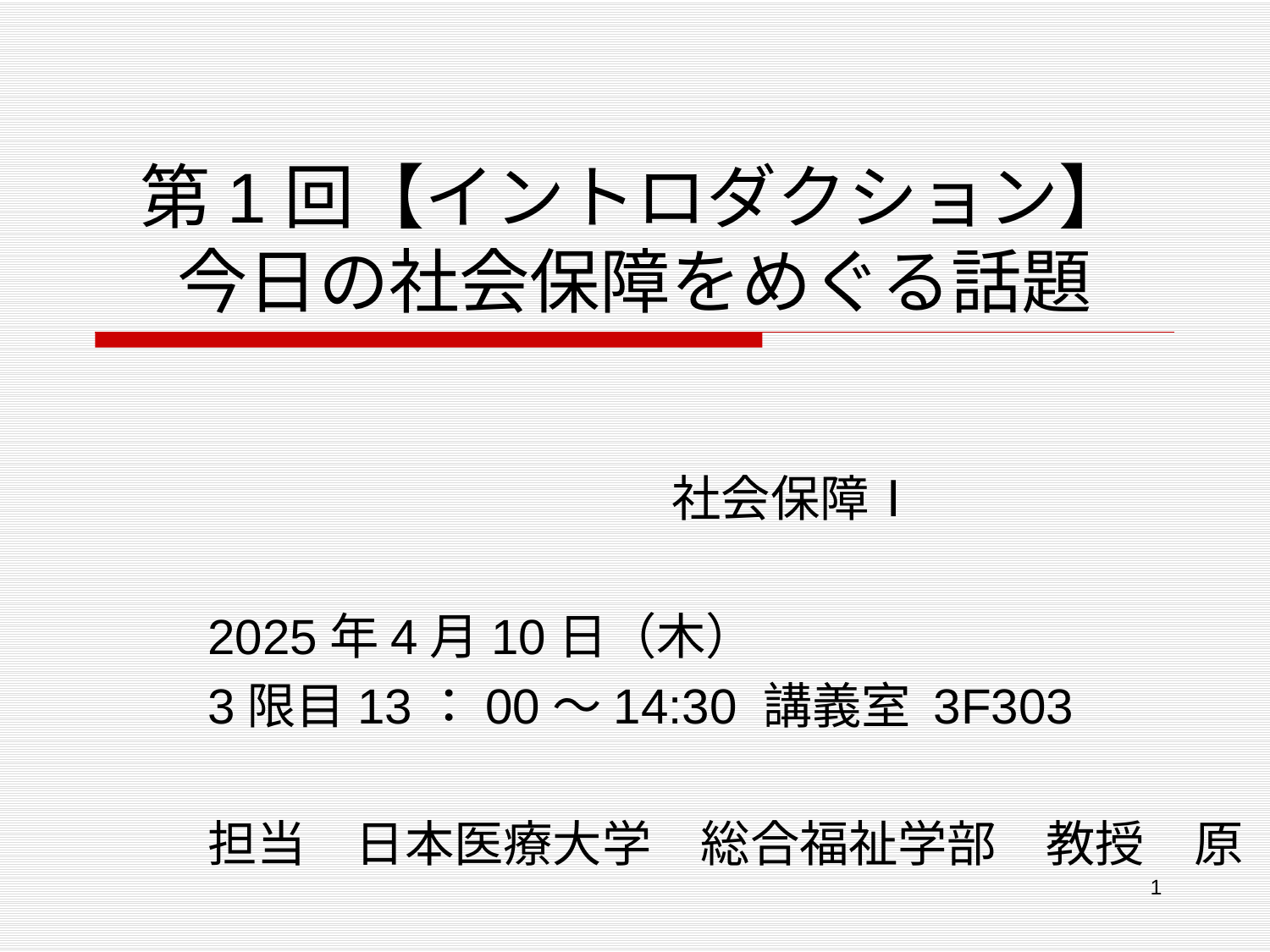

# 第1回【イントロダクション】 今日の社会保障をめぐる話題
社会保障Ⅰ

2025年4月10日（木）
3限目13：00～14:30 講義室 3F303

担当　日本医療大学　総合福祉学部　教授　原　俊彦

1